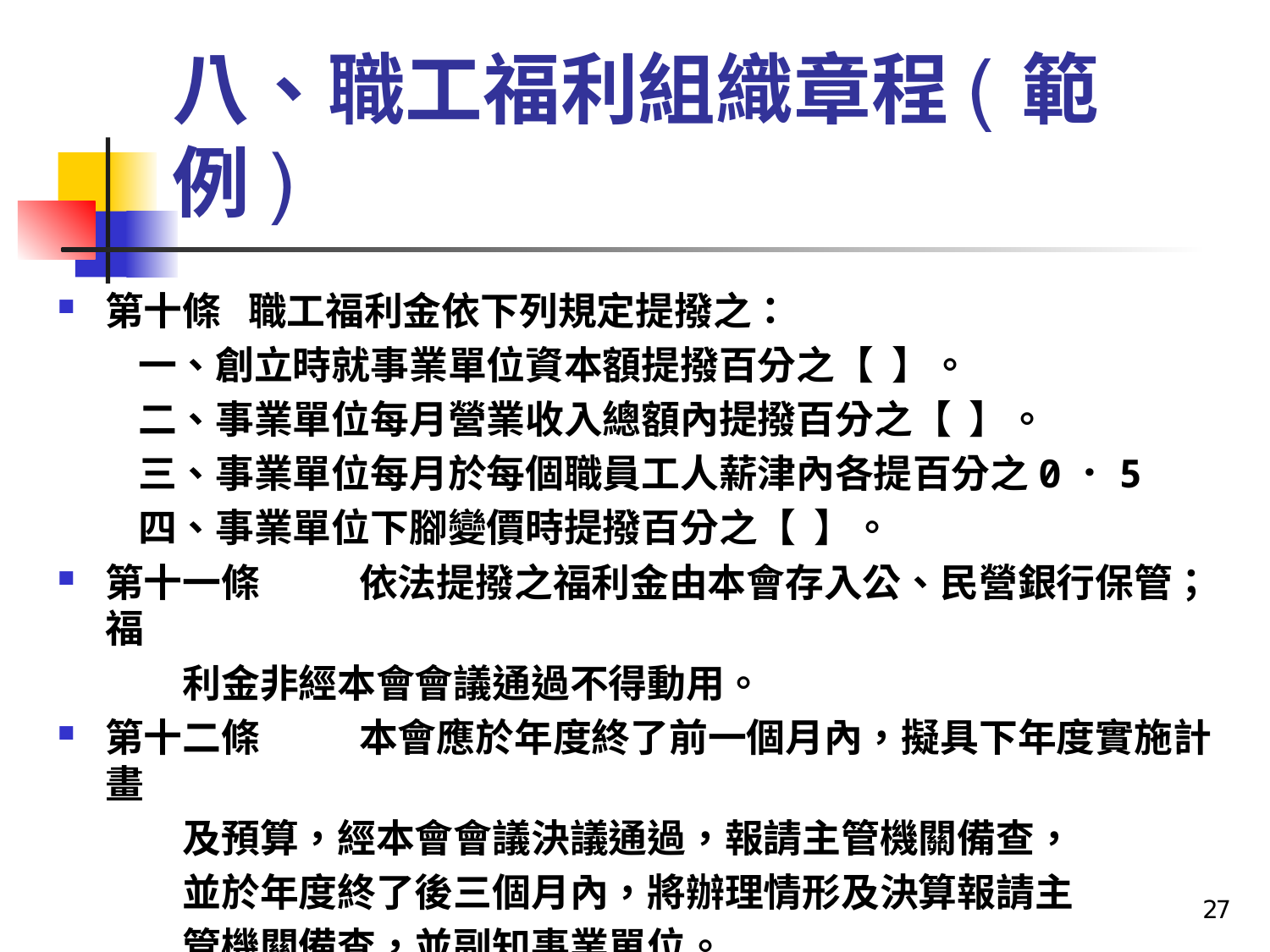

# 八、職工福利組織章程(範例)
第十條   職工福利金依下列規定提撥之：
        一、創立時就事業單位資本額提撥百分之【  】。
        二、事業單位每月營業收入總額內提撥百分之【  】。
        三、事業單位每月於每個職員工人薪津內各提百分之0．5
        四、事業單位下腳變價時提撥百分之【  】。
第十一條	依法提撥之福利金由本會存入公、民營銀行保管；福
             利金非經本會會議通過不得動用。
第十二條	本會應於年度終了前一個月內，擬具下年度實施計畫
             及預算，經本會會議決議通過，報請主管機關備查，
             並於年度終了後三個月內，將辦理情形及決算報請主
             管機關備查，並副知事業單位。
27